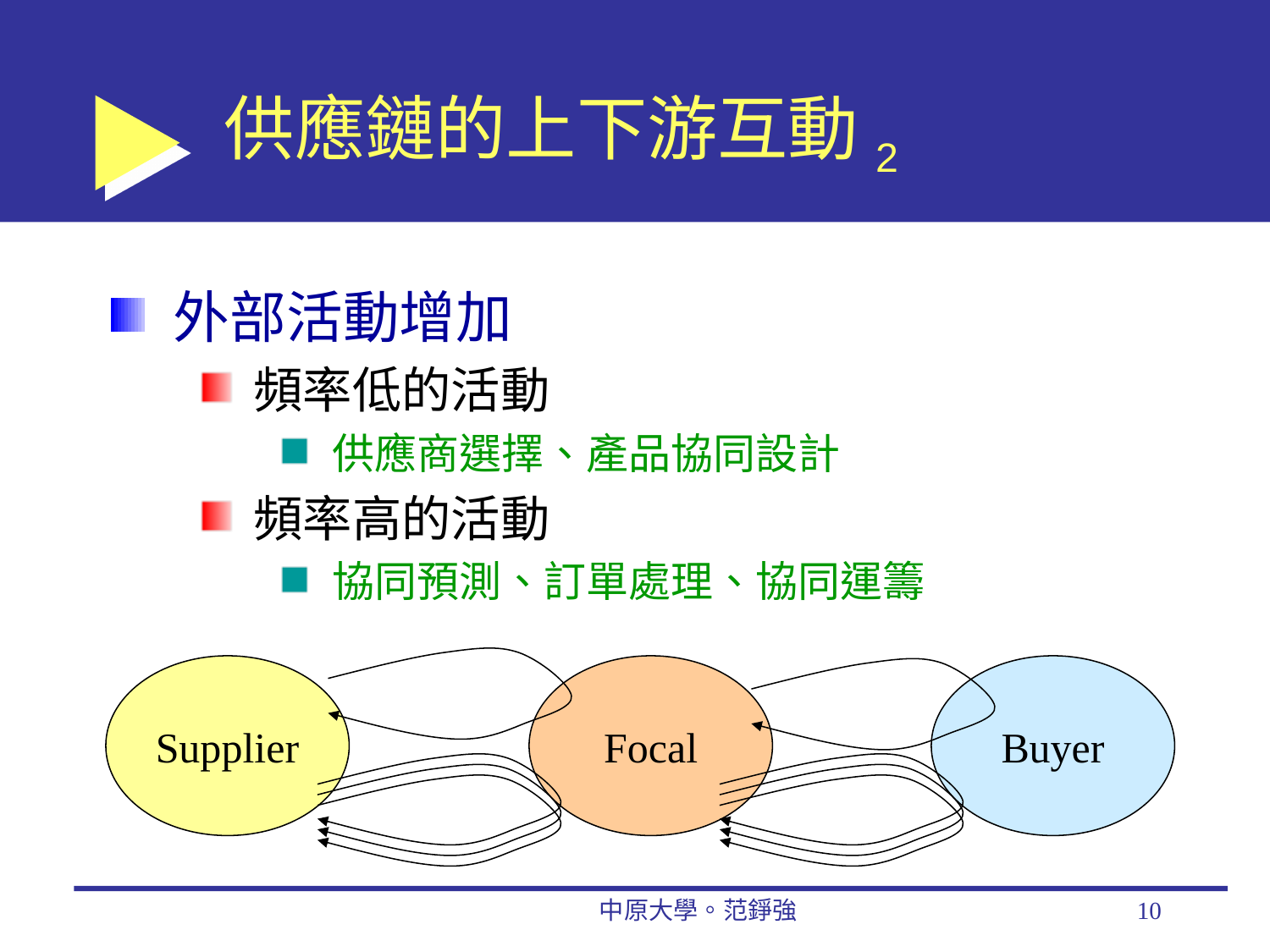

# 供應鏈的上下游互動2
外部活動增加
頻率低的活動
供應商選擇、產品協同設計
頻率高的活動
協同預測、訂單處理、協同運籌

Supplier
Focal

Buyer

中原大學。范錚強
10